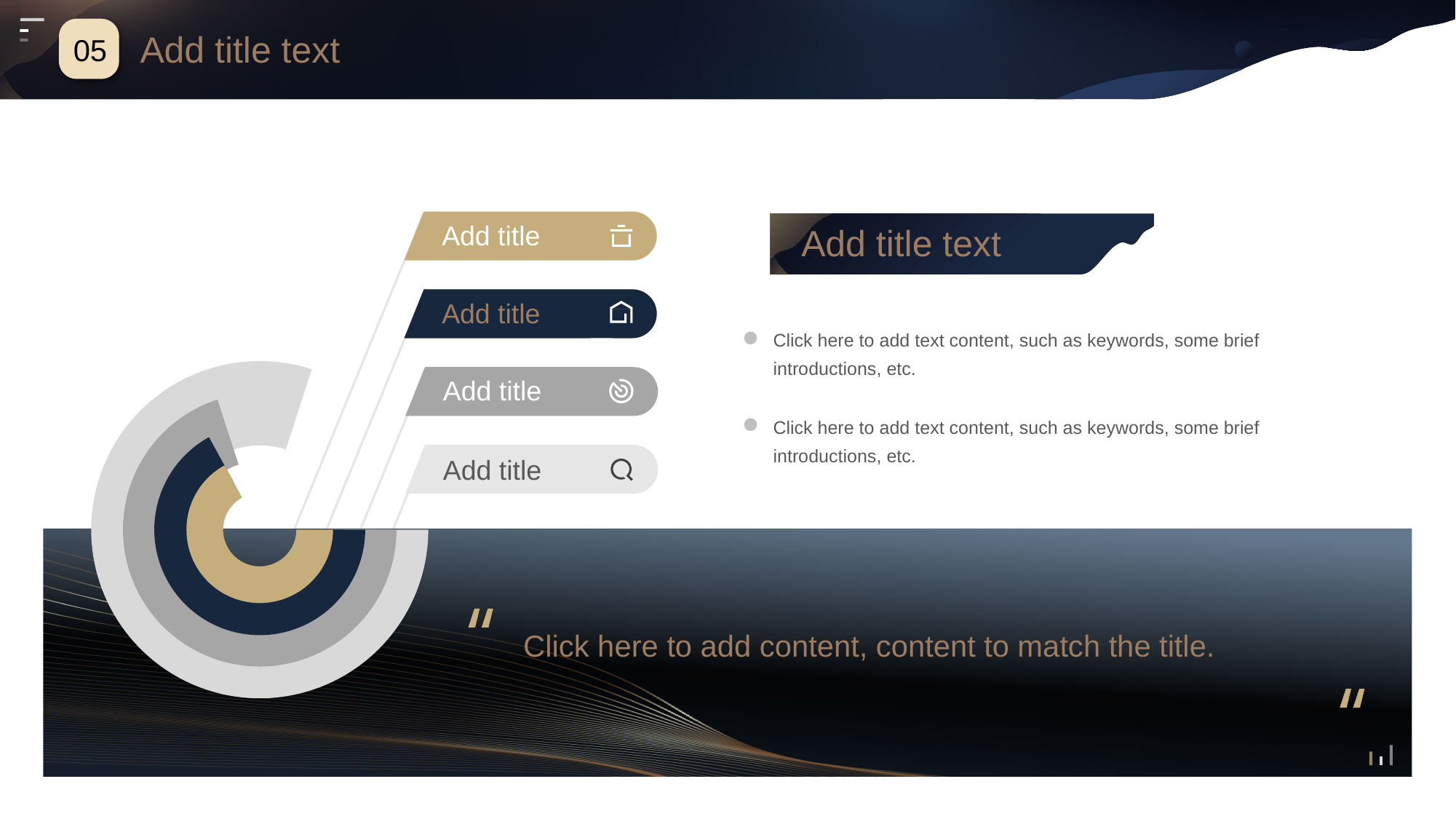

05
Add title text

Add title

Add title text

Add title

Click here to add text content, such as keywords, some brief introductions, etc.

### Chart

| Category | 销售额 |
|---|---|
| 第一季度 | 0.8 |
| 第二季度 | 0.2 |
Add title

### Chart

| Category | 销售额 |
|---|---|
| 第一季度 | 0.7 |
| 第二季度 | 0.3 |
Click here to add text content, such as keywords, some brief introductions, etc.

### Chart

| Category | 销售额 |
|---|---|
| 1 | 0.67 |
| 2 | 0.33 |

Add title

### Chart

| Category | 销售额 |
|---|---|
| 1 | 0.67 |
| 2 | 0.33 |

Click here to add content, content to match the title.